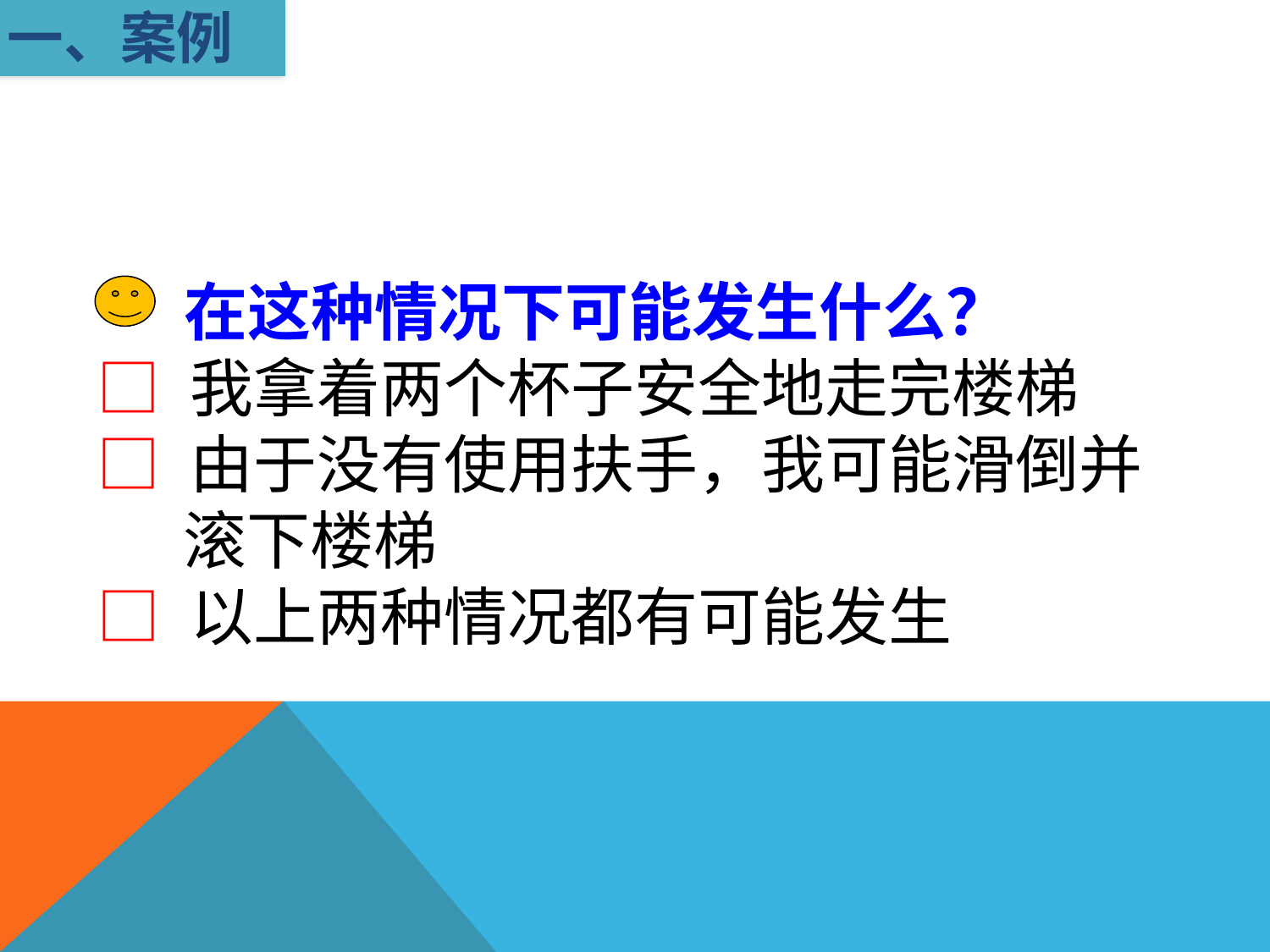

一、案例

     在这种情况下可能发生什么？
□ 我拿着两个杯子安全地走完楼梯
□ 由于没有使用扶手，我可能滑倒并
     滚下楼梯
□ 以上两种情况都有可能发生